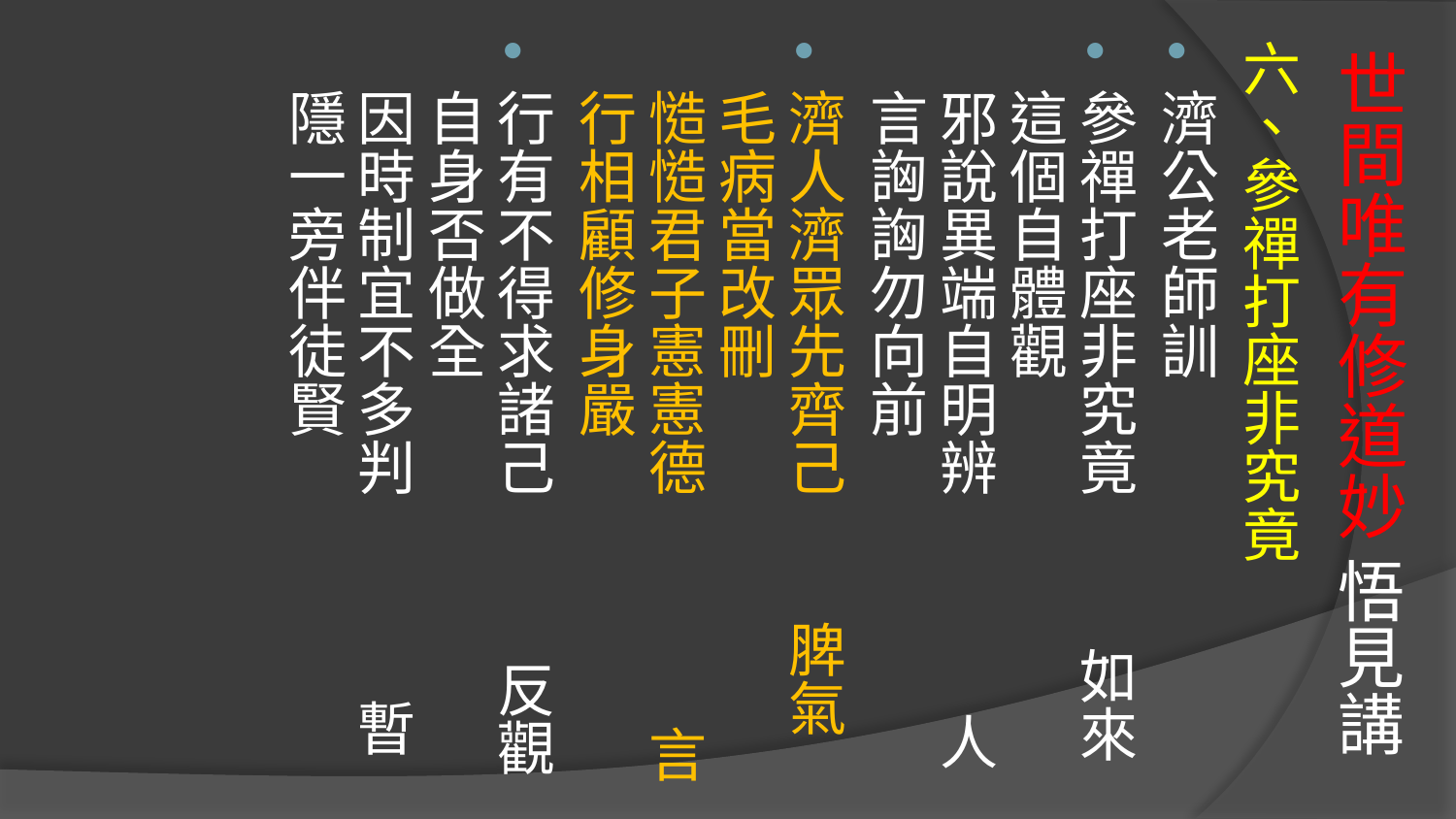

# 世間唯有修道妙 悟見講
六、參禪打座非究竟
濟公老師訓
參禪打座非究竟　       如來這個自體觀
邪說異端自明辨　            人言詾詾勿向前
濟人濟眾先齊己　     脾氣毛病當改刪
慥慥君子憲憲德　             言行相顧修身嚴
行有不得求諸己　        反觀自身否做全
因時制宜不多判　           暫隱一旁伴徒賢